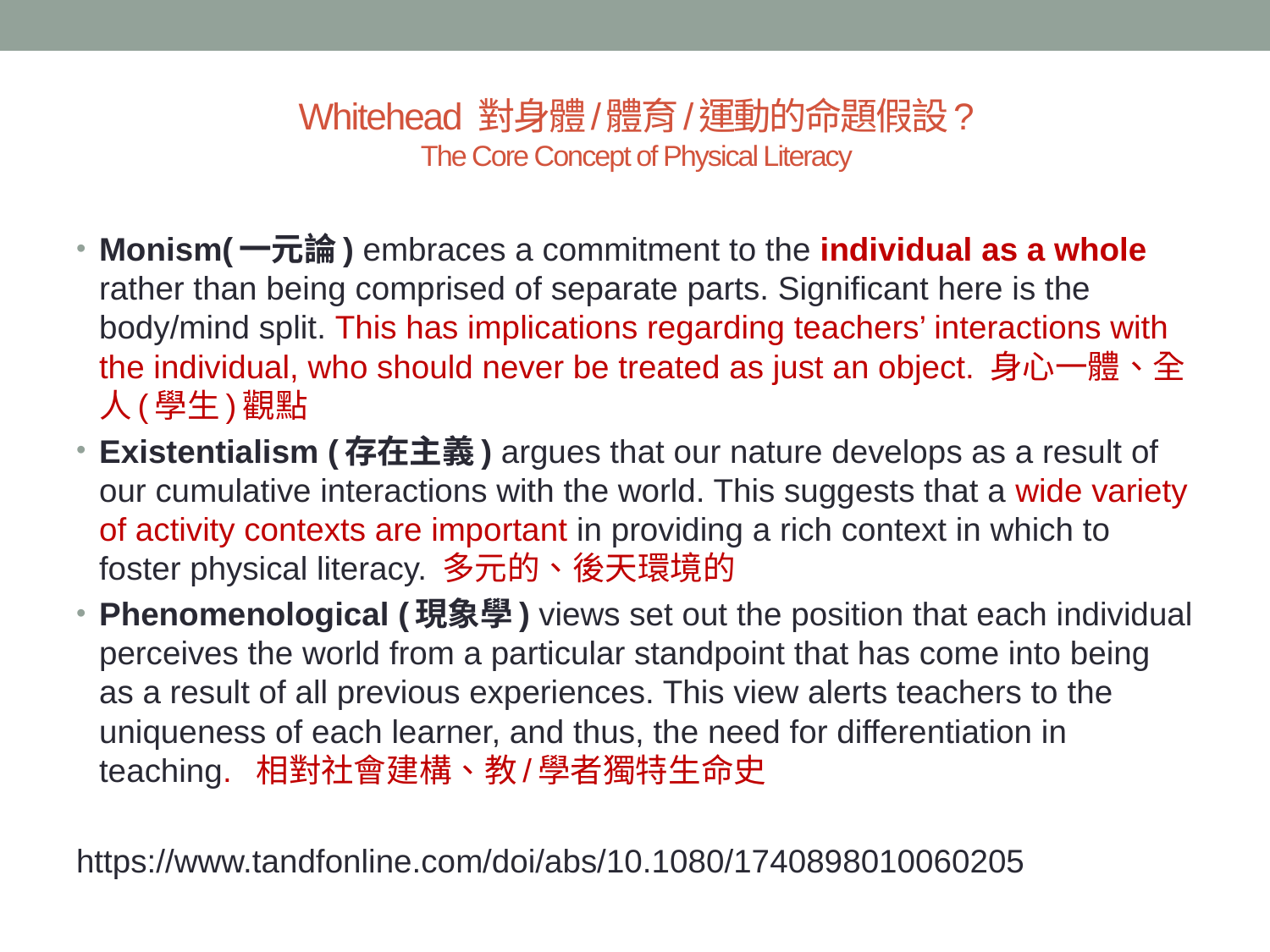

# Whitehead 對身體/體育/運動的命題假設? The Core Concept of Physical Literacy
Monism(一元論) embraces a commitment to the individual as a whole rather than being comprised of separate parts. Significant here is the body/mind split. This has implications regarding teachers’ interactions with the individual, who should never be treated as just an object. 身心一體、全人(學生)觀點
Existentialism (存在主義) argues that our nature develops as a result of our cumulative interactions with the world. This suggests that a wide variety of activity contexts are important in providing a rich context in which to foster physical literacy. 多元的、後天環境的
Phenomenological (現象學) views set out the position that each individual perceives the world from a particular standpoint that has come into being as a result of all previous experiences. This view alerts teachers to the uniqueness of each learner, and thus, the need for differentiation in teaching.  相對社會建構、教/學者獨特生命史

https://www.tandfonline.com/doi/abs/10.1080/1740898010060205